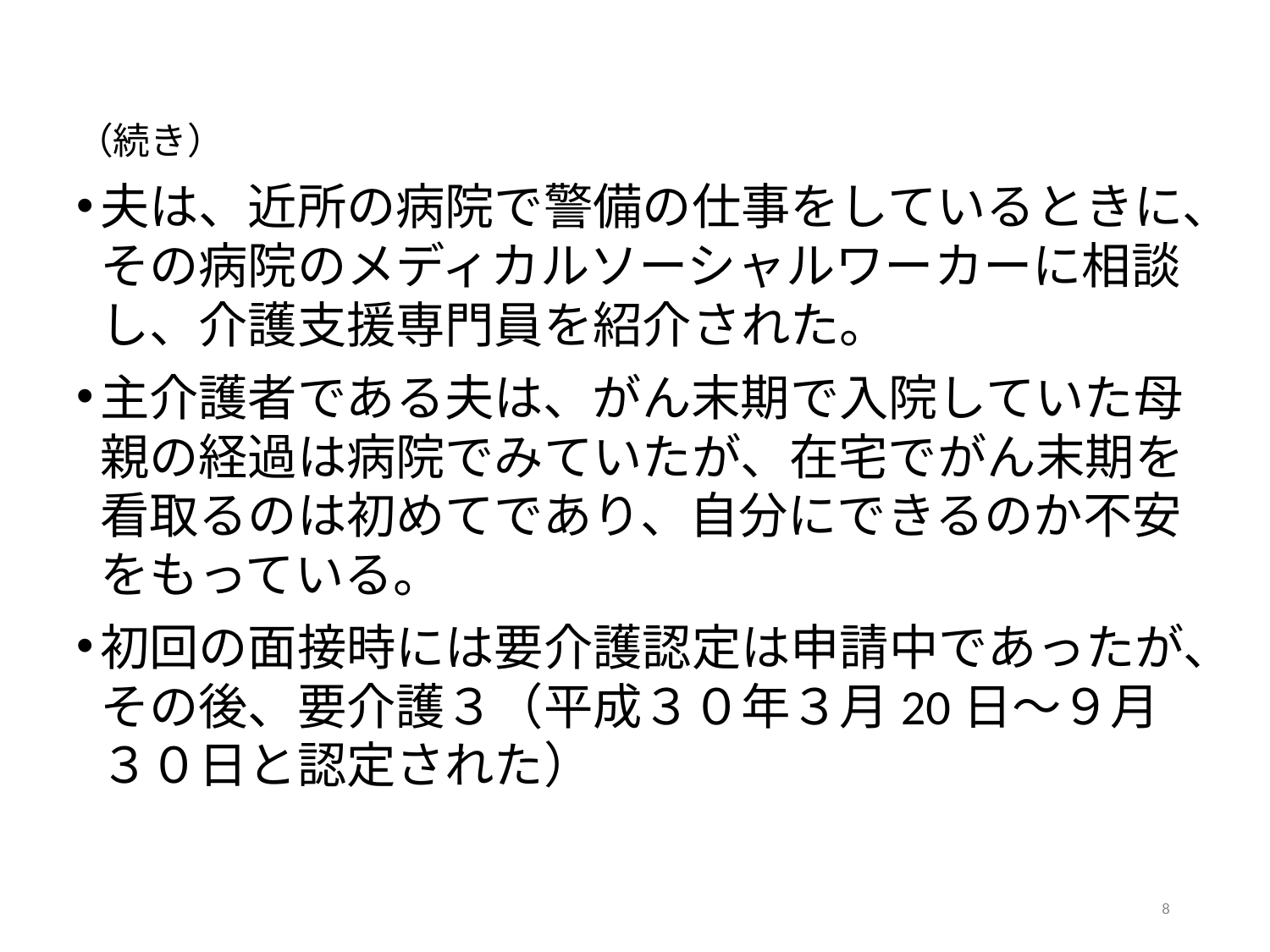

（続き）
夫は、近所の病院で警備の仕事をしているときに、その病院のメディカルソーシャルワーカーに相談し、介護支援専門員を紹介された。
主介護者である夫は、がん末期で入院していた母親の経過は病院でみていたが、在宅でがん末期を看取るのは初めてであり、自分にできるのか不安をもっている。
初回の面接時には要介護認定は申請中であったが、その後、要介護３（平成３０年３月20日～９月３０日と認定された）
8